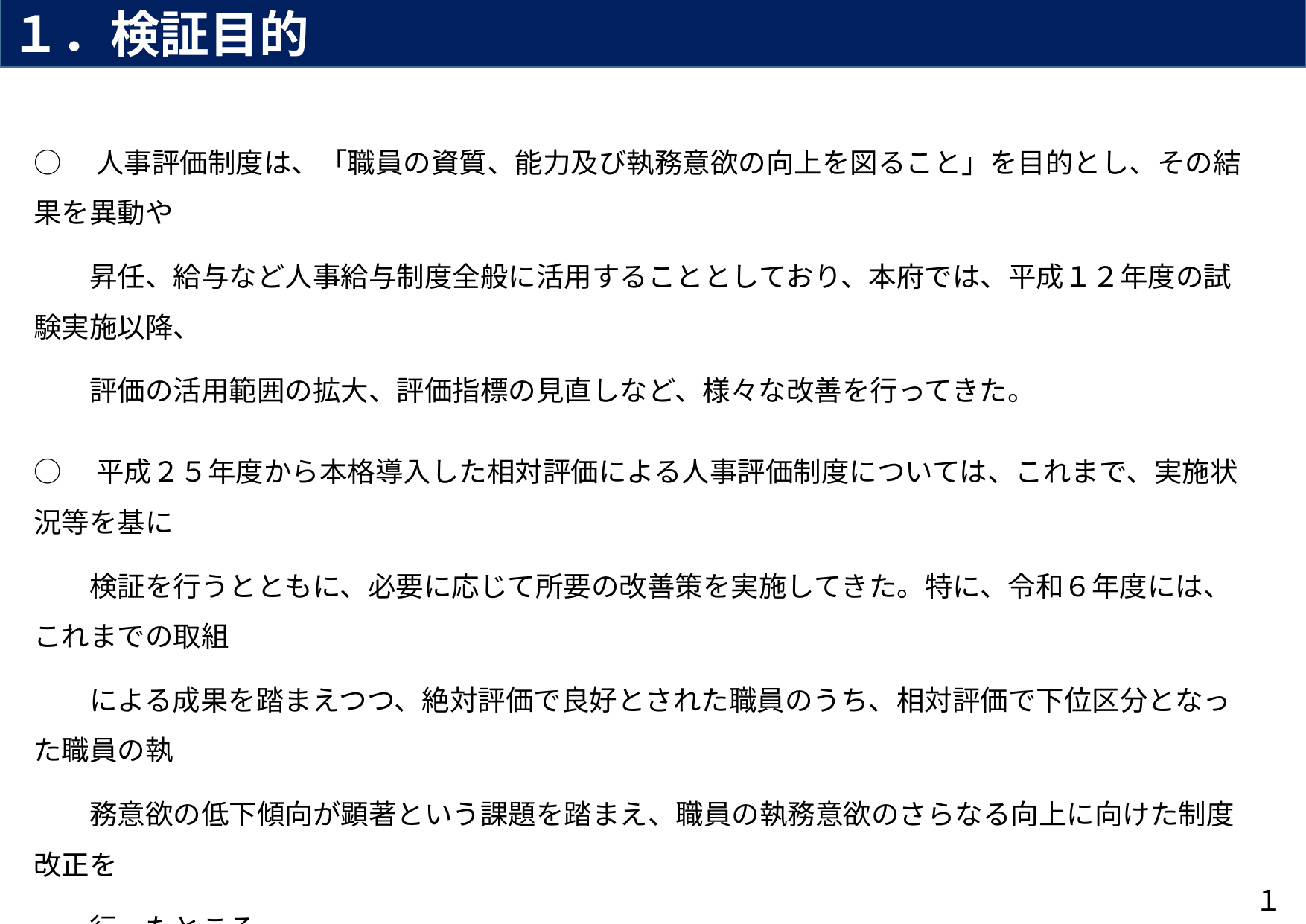

１．検証目的
○　人事評価制度は、「職員の資質、能力及び執務意欲の向上を図ること」を目的とし、その結果を異動や
　　昇任、給与など人事給与制度全般に活用することとしており、本府では、平成１２年度の試験実施以降、
　　評価の活用範囲の拡大、評価指標の見直しなど、様々な改善を行ってきた。

○　平成２５年度から本格導入した相対評価による人事評価制度については、これまで、実施状況等を基に
　　検証を行うとともに、必要に応じて所要の改善策を実施してきた。特に、令和６年度には、これまでの取組
　　による成果を踏まえつつ、絶対評価で良好とされた職員のうち、相対評価で下位区分となった職員の執
　　務意欲の低下傾向が顕著という課題を踏まえ、職員の執務意欲のさらなる向上に向けた制度改正を
　　行ったところ。

○　本検証は、制度改正による影響について検証を行うとともに、現在の人事評価制度が、制度の目的・
　　ねらいに沿った仕組みとなっているかどうか、確認することを目的とするものである。
１